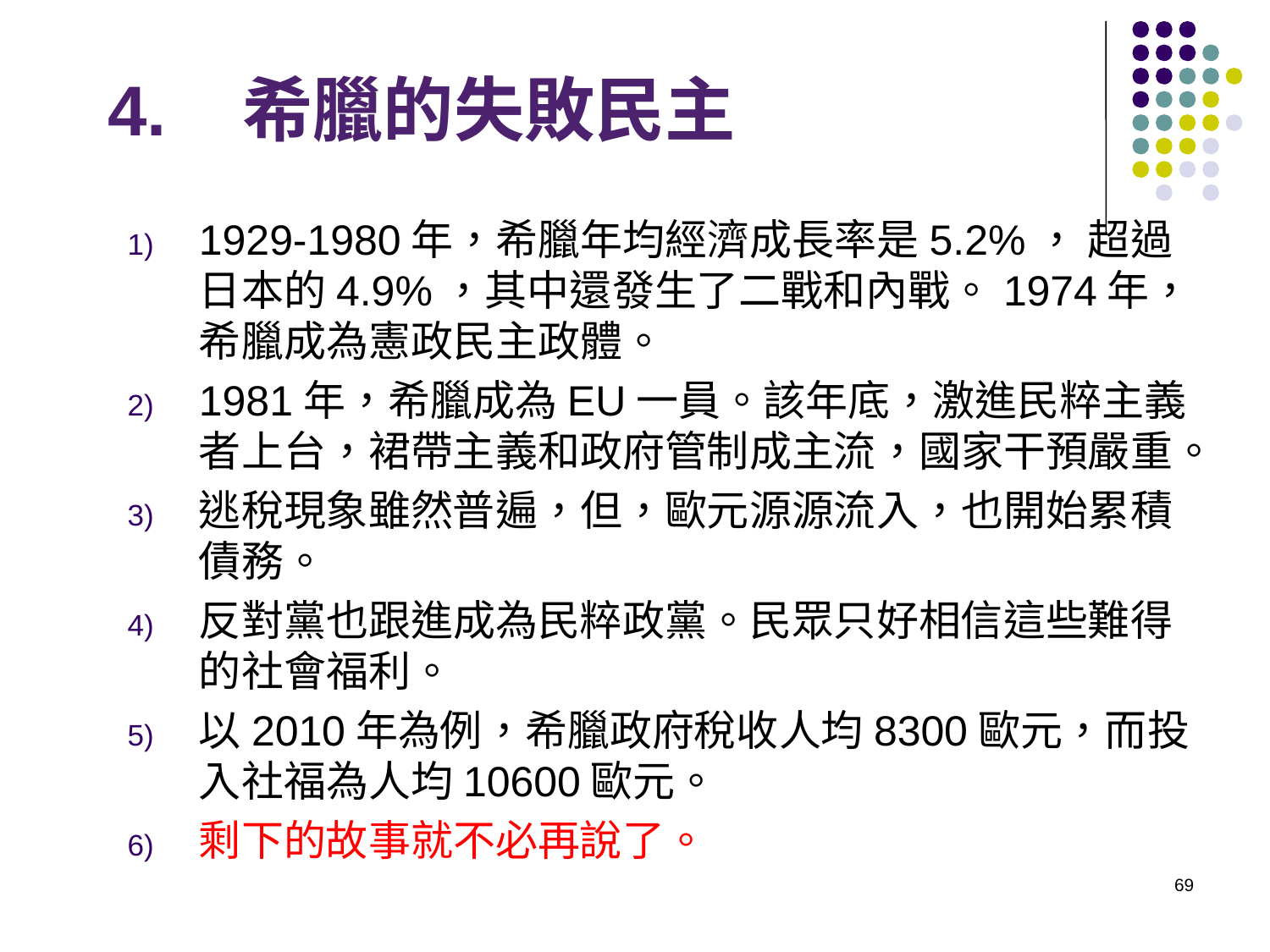

4.   希臘的失敗民主
1929-1980年，希臘年均經濟成長率是5.2%， 超過日本的4.9%，其中還發生了二戰和內戰。1974年，希臘成為憲政民主政體。
1981年，希臘成為EU一員。該年底，激進民粹主義者上台，裙帶主義和政府管制成主流，國家干預嚴重。
逃稅現象雖然普遍，但，歐元源源流入，也開始累積債務。
反對黨也跟進成為民粹政黨。民眾只好相信這些難得的社會福利。
以2010年為例，希臘政府稅收人均8300歐元，而投入社福為人均10600歐元。
剩下的故事就不必再說了。
69